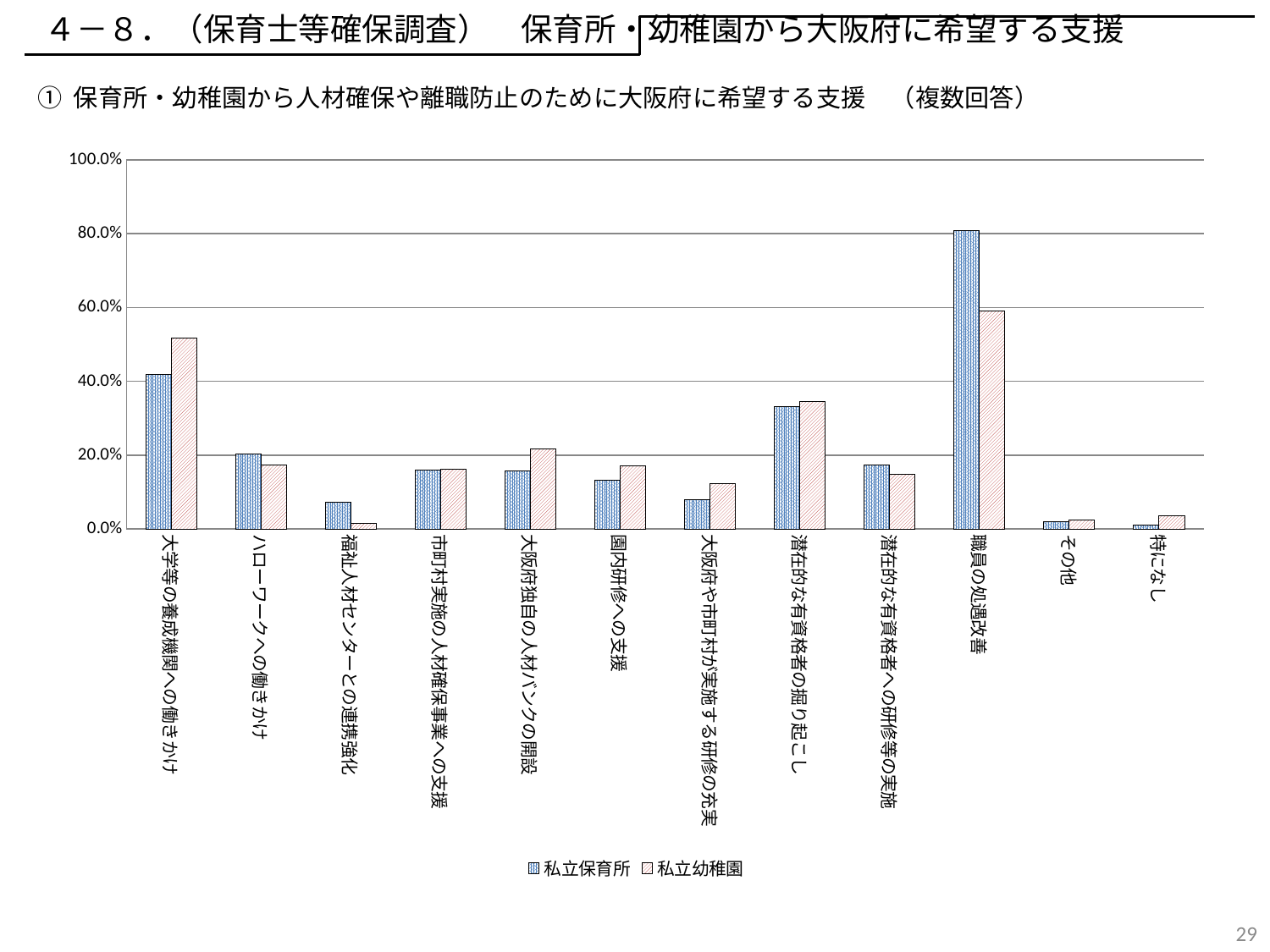

４－８．（保育士等確保調査）　保育所・幼稚園から大阪府に希望する支援
① 保育所・幼稚園から人材確保や離職防止のために大阪府に希望する支援　（複数回答）

### Chart

| Category | 私立保育所 | 私立幼稚園 |
|---|---|---|
| 大学等の養成機関への働きかけ | 0.4177215189873418 | 0.5181159420289855 |
| ハローワークへの働きかけ | 0.20253164556962025 | 0.17391304347826086 |
| 福祉人材センターとの連携強化 | 0.07233273056057866 | 0.014492753623188406 |
| 市町村実施の人材確保事業への支援 | 0.15913200723327306 | 0.16304347826086957 |
| 大阪府独自の人材バンクの開設 | 0.15732368896925858 | 0.21739130434782608 |
| 園内研修への支援 | 0.13200723327305605 | 0.17028985507246377 |
| 大阪府や市町村が実施する研修の充実 | 0.07956600361663653 | 0.12318840579710146 |
| 潜在的な有資格者の掘り起こし | 0.3309222423146474 | 0.3442028985507246 |
| 潜在的な有資格者への研修等の実施 | 0.1735985533453888 | 0.14855072463768115 |
| 職員の処遇改善 | 0.8083182640144665 | 0.5905797101449275 |
| その他 | 0.019891500904159132 | 0.025362318840579712 |
| 特になし | 0.0108499095840868 | 0.036231884057971016 |
29